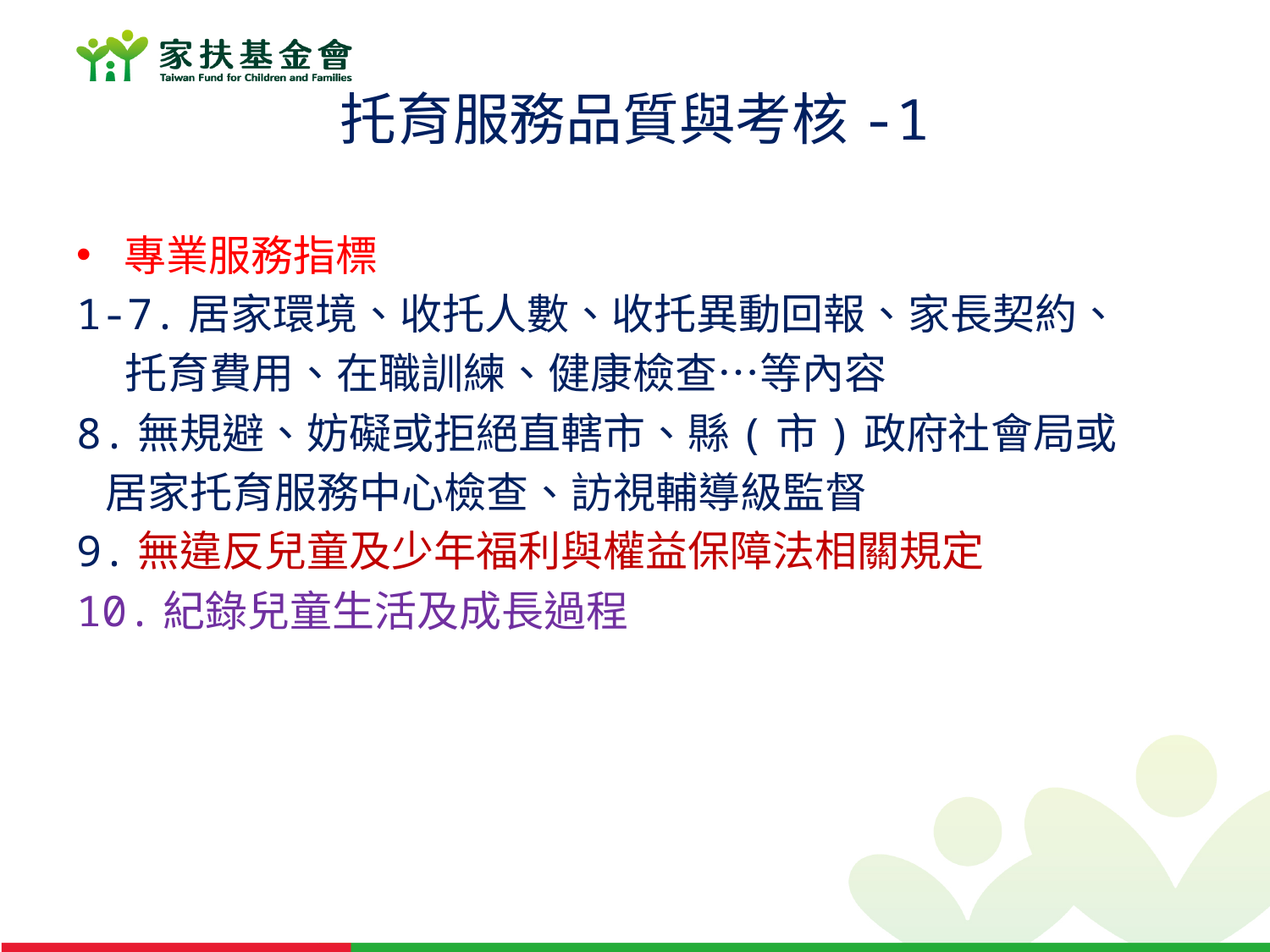

# 托育服務品質與考核-1
專業服務指標
1-7.居家環境、收托人數、收托異動回報、家長契約、
    托育費用、在職訓練、健康檢查…等內容
8.無規避、妨礙或拒絕直轄市、縣(市)政府社會局或
  居家托育服務中心檢查、訪視輔導級監督
9.無違反兒童及少年福利與權益保障法相關規定
10.紀錄兒童生活及成長過程